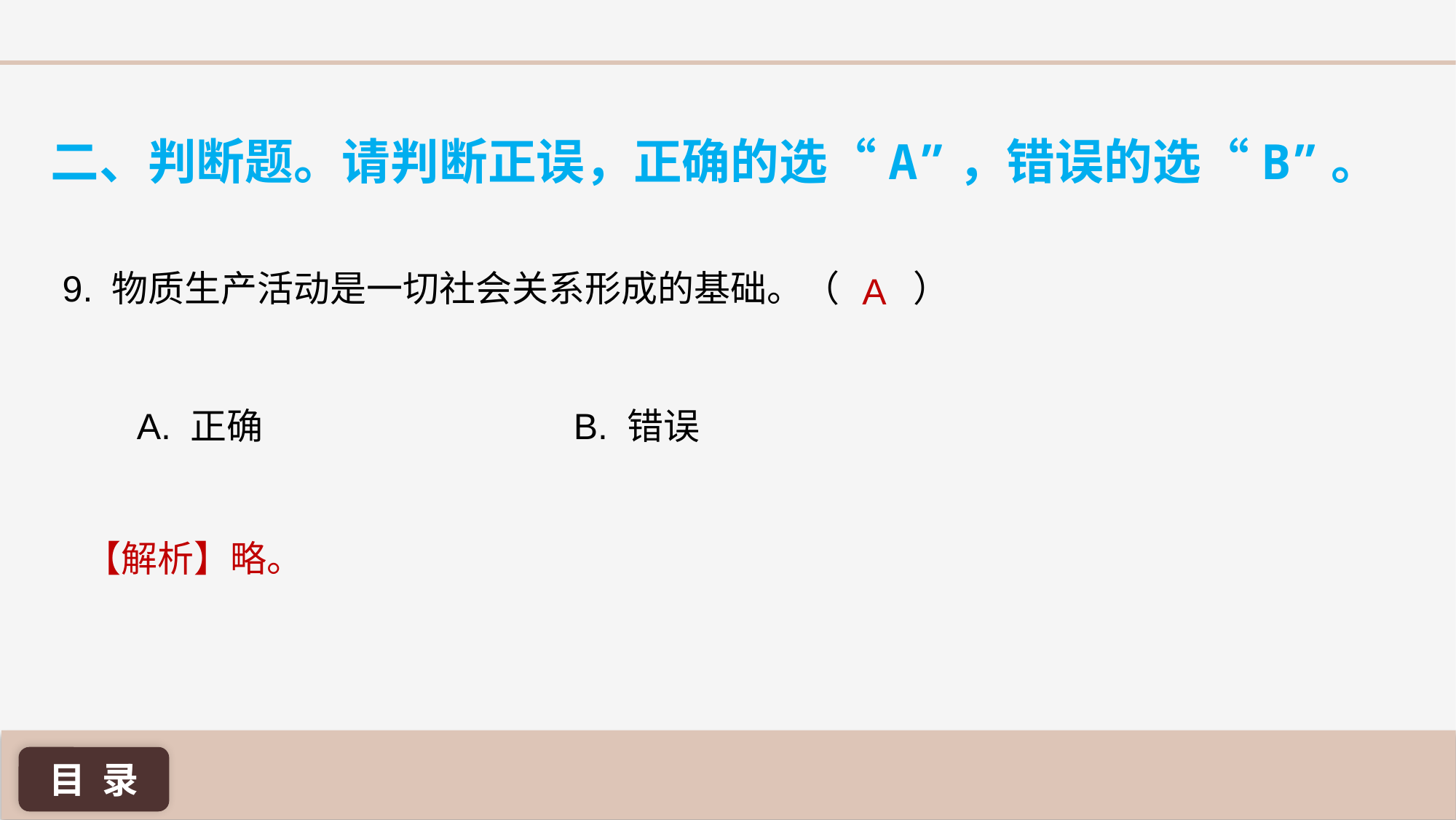

二、判断题。请判断正误，正确的选“A”，错误的选“B”。
A
9. 物质生产活动是一切社会关系形成的基础。（         ）
A. 正确 			B. 错误
【解析】略。